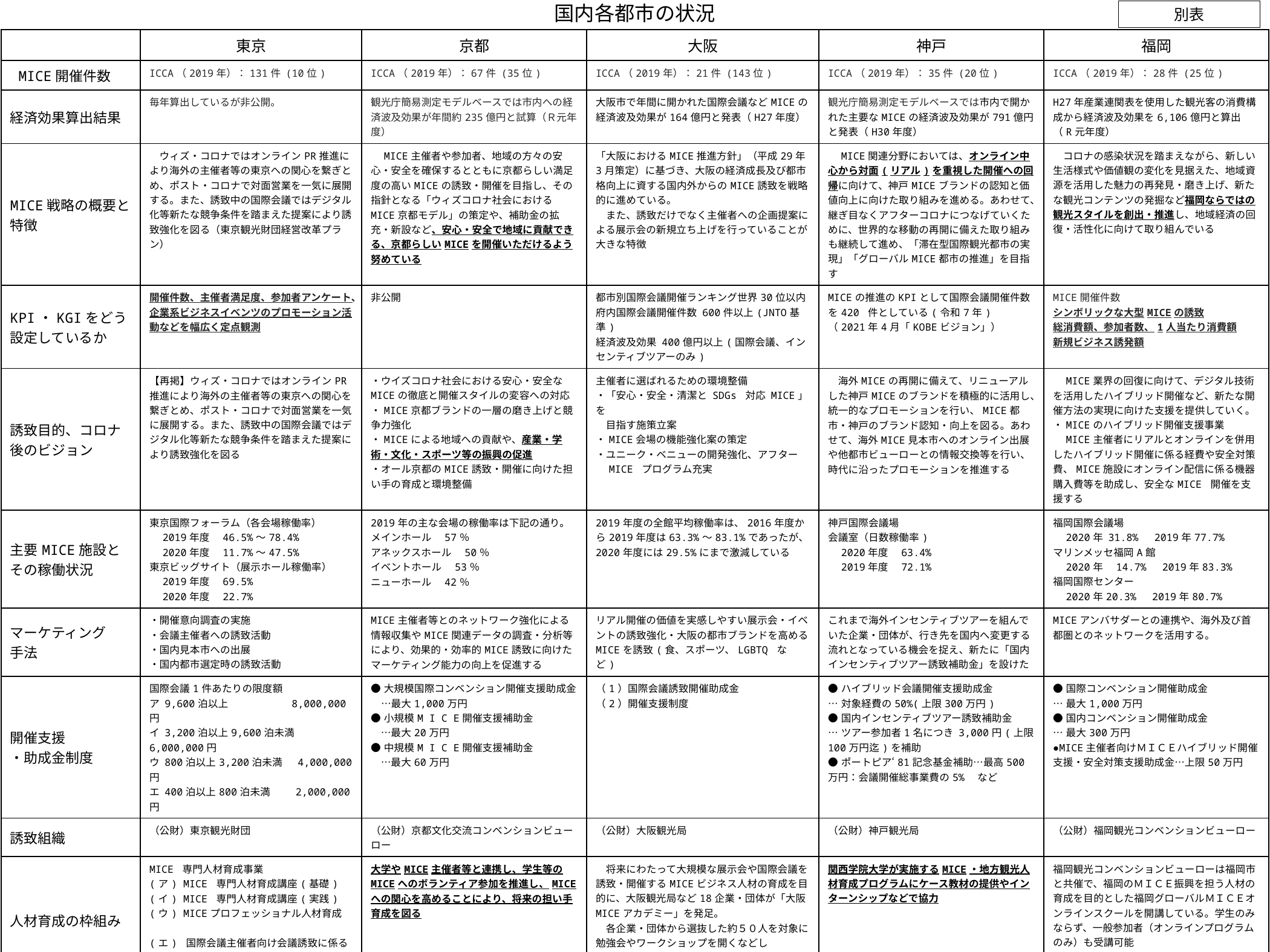

国内各都市の状況
別表
|  | 東京 | 京都 | 大阪 | 神戸 | 福岡 |
| --- | --- | --- | --- | --- | --- |
| MICE開催件数 | ICCA（2019年）：131件 (10位) | ICCA（2019年）：67件 (35位) | ICCA（2019年）：21件 (143位) | ICCA（2019年）：35件 (20位) | ICCA（2019年）：28件 (25位) |
| 経済効果算出結果 | 毎年算出しているが非公開。 | 観光庁簡易測定モデルベースでは市内への経済波及効果が年間約235億円と試算（Ｒ元年度） | 大阪市で年間に開かれた国際会議などMICEの経済波及効果が164億円と発表（H27年度） | 観光庁簡易測定モデルベースでは市内で開かれた主要なMICEの経済波及効果が791億円と発表（H30年度） | H27年産業連関表を使用した観光客の消費構成から経済波及効果を6,106億円と算出（R元年度） |
| MICE戦略の概要と特徴 | ウィズ・コロナではオンラインPR推進により海外の主催者等の東京への関心を繋ぎとめ、ポスト・コロナで対面営業を一気に展開する。また、誘致中の国際会議ではデジタル化等新たな競争条件を踏まえた提案により誘致強化を図る（東京観光財団経営改革プラン） | MICE主催者や参加者、地域の方々の安心・安全を確保するとともに京都らしい満足度の高いMICEの誘致・開催を目指し、その指針となる「ウィズコロナ社会におけるMICE京都モデル」の策定や、補助金の拡充・新設など、安心・安全で地域に貢献できる、京都らしいMICEを開催いただけるよう努めている | 「大阪におけるMICE推進方針」（平成29年3月策定）に基づき、大阪の経済成長及び都市格向上に資する国内外からのMICE誘致を戦略的に進めている。 　また、誘致だけでなく主催者への企画提案による展示会の新規立ち上げを行っていることが大きな特徴 | MICE関連分野においては、オンライン中心から対面(リアル)を重視した開催への回帰に向けて、神戸MICEブランドの認知と価値向上に向けた取り組みを進める。あわせて、継ぎ目なくアフターコロナにつなげていくために、世界的な移動の再開に備えた取り組みも継続して進め、「滞在型国際観光都市の実現」「グローバルMICE都市の推進」を目指す | コロナの感染状況を踏まえながら、新しい生活様式や価値観の変化を見据えた、地域資源を活用した魅力の再発見・磨き上げ、新たな観光コンテンツの発掘など福岡ならではの観光スタイルを創出・推進し、地域経済の回復・活性化に向けて取り組んでいる |
| KPI・KGIをどう 設定しているか | 開催件数、主催者満足度、参加者アンケート、企業系ビジネスイベンツのプロモーション活動などを幅広く定点観測 | 非公開 | 都市別国際会議開催ランキング世界30位以内 府内国際会議開催件数 600件以上(JNTO基準) 経済波及効果 400億円以上(国際会議、インセンティブツアーのみ) | MICEの推進のKPIとして国際会議開催件数を420 件としている(令和7年) （2021年4月「KOBEビジョン」） | MICE開催件数 シンボリックな大型MICEの誘致 総消費額、参加者数、1人当たり消費額 新規ビジネス誘発額 |
| 誘致目的、コロナ後のビジョン | 【再掲】ウィズ・コロナではオンラインPR推進により海外の主催者等の東京への関心を繋ぎとめ、ポスト・コロナで対面営業を一気に展開する。また、誘致中の国際会議ではデジタル化等新たな競争条件を踏まえた提案により誘致強化を図る | ・ウイズコロナ社会における安心・安全なMICEの徹底と開催スタイルの変容への対応 ・MICE京都ブランドの一層の磨き上げと競争力強化 ・MICEによる地域への貢献や、産業・学術・文化・スポーツ等の振興の促進 ・オール京都のMICE誘致・開催に向けた担い手の育成と環境整備 | 主催者に選ばれるための環境整備 ・「安心・安全・清潔と SDGs 対応 MICE」を　 　目指す施策立案 ・MICE会場の機能強化案の策定 ・ユニーク・ベニューの開発強化、アフター 　MICE プログラム充実 | 海外MICEの再開に備えて、リニューアルした神戸MICEのブランドを積極的に活用し、統一的なプロモーションを行い、MICE都市・神戸のブランド認知・向上を図る。あわせて、海外MICE見本市へのオンライン出展や他都市ビューローとの情報交換等を行い、時代に沿ったプロモーションを推進する | MICE業界の回復に向けて、デジタル技術を活用したハイブリッド開催など、新たな開催方法の実現に向けた支援を提供していく。 ・MICEのハイブリッド開催支援事業 　MICE主催者にリアルとオンラインを併用したハイブリッド開催に係る経費や安全対策費、MICE施設にオンライン配信に係る機器購入費等を助成し、安全なMICE 開催を支援する |
| 主要MICE施設と その稼働状況 | 東京国際フォーラム（各会場稼働率） 　2019年度　46.5%〜78.4% 　2020年度　11.7%〜47.5% 東京ビッグサイト（展示ホール稼働率） 　2019年度　69.5% 　2020年度　22.7% | 2019年の主な会場の稼働率は下記の通り。 メインホール　57％ アネックスホール　50％ イベントホール　53％ ニューホール　42％ | 2019年度の全館平均稼働率は、2016年度から2019年度は63.3%〜83.1%であったが、2020年度には29.5%にまで激減している | 神戸国際会議場 会議室（日数稼働率) 　2020年度　63.4% 　2019年度　72.1% | 福岡国際会議場 　2020年 31.8%　2019年77.7% マリンメッセ福岡A館 　2020年　14.7%　2019年83.3% 福岡国際センター 　2020年20.3%　2019年80.7% |
| マーケティング 手法 | ・開催意向調査の実施 ・会議主催者への誘致活動 ・国内見本市への出展 ・国内都市選定時の誘致活動 | MICE主催者等とのネットワーク強化による情報収集やMICE関連データの調査・分析等により、効果的・効率的MICE誘致に向けたマーケティング能力の向上を促進する | リアル開催の価値を実感しやすい展示会・イベントの誘致強化・大阪の都市ブランドを高めるMICEを誘致(食、スポーツ、LGBTQ など) | これまで海外インセンティブツアーを組んでいた企業・団体が、行き先を国内へ変更する流れとなっている機会を捉え、新たに「国内インセンティブツアー誘致補助金」を設けた | MICEアンバサダーとの連携や、海外及び首都圏とのネットワークを活用する。 |
| 開催支援 ・助成金制度 | 国際会議1件あたりの限度額 ア 9,600泊以上　　　　　　8,000,000円 イ 3,200泊以上9,600泊未満 6,000,000円 ウ 800泊以上3,200泊未満 　4,000,000円 エ 400泊以上800泊未満 　　2,000,000円 | ●大規模国際コンベンション開催支援助成金 　…最大1,000万円 ●小規模M I C E開催支援補助金 　…最大20万円 ●中規模M I C E開催支援補助金 　…最大60万円 | （1）国際会議誘致開催助成金 （2）開催支援制度 | ●ハイブリッド会議開催支援助成金 …対象経費の50%(上限300万円) ●国内インセンティブツアー誘致補助金 …ツアー参加者1名につき 3,000円(上限100万円迄)を補助 ●ポートピア‘81記念基金補助…最高500万円：会議開催総事業費の5%　など | ●国際コンベンション開催助成金 …最大1,000万円 ●国内コンベンション開催助成金 …最大300万円 ●MICE主催者向けＭＩＣＥハイブリッド開催支援・安全対策支援助成金…上限50万円 |
| 誘致組織 | （公財）東京観光財団 | （公財）京都文化交流コンベンションビューロー | （公財）大阪観光局 | （公財）神戸観光局 | （公財）福岡観光コンベンションビューロー |
| 人材育成の枠組み | MICE 専門人材育成事業 (ア) MICE 専門人材育成講座(基礎) (イ) MICE 専門人材育成講座(実践) (ウ) MICEプロフェッショナル人材育成 　 (エ) 国際会議主催者向け会議誘致に係る東京都 MICE 施策の普及啓発 | 大学やMICE主催者等と連携し、学生等のMICEへのボランティア参加を推進し、MICEへの関心を高めることにより、将来の担い手育成を図る | 将来にわたって大規模な展示会や国際会議を誘致・開催するMICEビジネス人材の育成を目的に、大阪観光局など18企業・団体が「大阪MICEアカデミー」を発足。 　各企業・団体から選抜した約５０人を対象に勉強会やワークショップを開くなどして、MICE事業の実務を担う人材確保やネットワーク構築を進める | 関西学院大学が実施するMICE・地方観光人材育成プログラムにケース教材の提供やインターンシップなどで協力 | 福岡観光コンベンションビューローは福岡市と共催で、福岡のＭＩＣＥ振興を担う人材の育成を目的とした福岡グローバルＭＩＣＥオンラインスクールを開講している。学生のみならず、一般参加者（オンラインプログラムのみ）も受講可能 |
| ユニークベニュー活用事例 | 海外都市との誘致競争を有利に進めるため、ビジネスイベンツの開催都市として不可欠な要素であるユニークベニューを都内においても利用しやすくし、ユニークベニューを利用したレセプション等を行う主催者に対しての支援を行っている。 テレコムセンタービル　アトリウム 　第29回国際地図学会議（ICC2019)　地図展 葛西臨海水族園 　第10回世界水族館会議プレイベント・アイ 　スブレイク | 京都迎賓館 各国の国公賓等を接遇するため、我が国の伝統技能と現代の建築技術を融合した「現代和風」建築として平成17年に建設。国の迎賓施設としての品格を損なわず一定の公益性を有する行事について、ユニークベニューとして利用されている。 元離宮 二条城（世界文化遺産） 二条城の歴史的価値や格式を最大限に活用した「世界遺産・二条城MICEプラン」を実施 | 大阪は、個性豊かなユニークベニューを持つ都市でもある。 山本能楽堂 国際イノベーション会議Hack Osaka 2015 前夜祭 大阪城西の丸庭園 大阪迎賓館 1995年に国際会議『APEC‘95』の舞台として各国の要人をもてなす場所として創建され、2019年の『G20大阪サミット』の夕食会場にもなった会場。約2万坪の広大な庭園の中にあり、そこから大阪城を一望できる非日常な場所である | 神戸では、六甲山や神戸港から望む1,000万ドルの夜景を楽しみながらのバンケット、日本一の酒どころ「灘五郷」、日本三古泉の有馬温泉、北野異人館など神戸ならではのプログラム、ユニークベニューが楽しめる 北野異人館 旧レイン邸 ルミナス神戸２ | 川端商店街 アーケードで覆われた全長約400mの商店街。福岡でもっとも歴史の古い商店街で、伝統工芸品や和菓子を扱う老舗が立ち並んでいる。この長い商店街を会場として、パーティー等を開催することができる。商店街の協力店舗による飲食提供や伝統芸能体験イベントなど、商店街と一緒にパーティーを盛り上げることができる ベイサイドプレイス博多 “ベイサイドジャック”と称し、ベイサイド一帯を会場としたオープンエアーの懇親会を実施した実績あり |